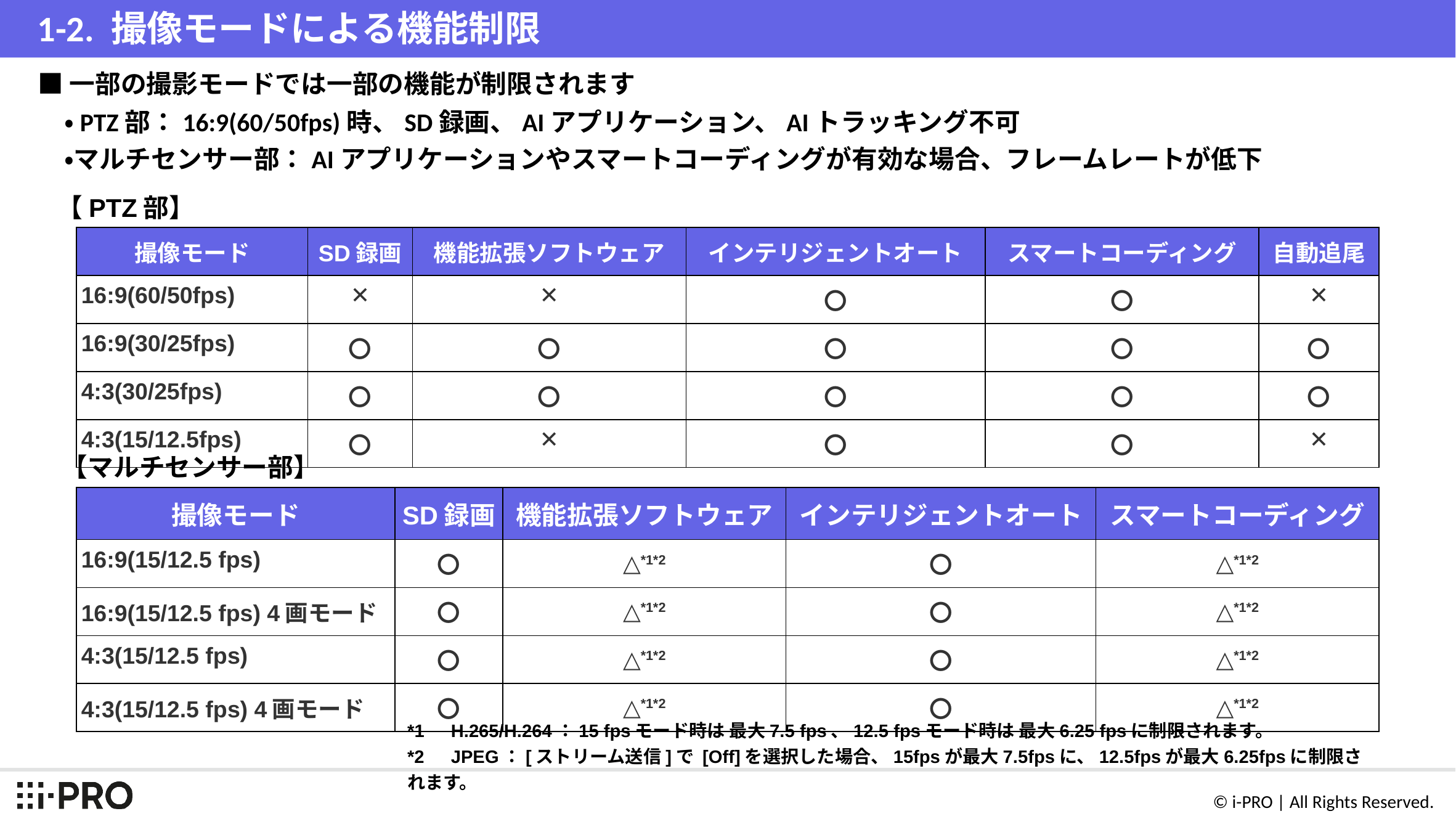

# 1-2. 撮像モードによる機能制限
■一部の撮影モードでは一部の機能が制限されます
・PTZ部：16:9(60/50fps)時、SD録画、AIアプリケーション、AIトラッキング不可
・マルチセンサー部：AIアプリケーションやスマートコーディングが有効な場合、フレームレートが低下
【PTZ部】
| 撮像モード | SD録画 | 機能拡張ソフトウェア | インテリジェントオート | スマートコーディング | 自動追尾 |
| --- | --- | --- | --- | --- | --- |
| 16:9(60/50fps) | ✕ | ✕ | 〇 | 〇 | ✕ |
| 16:9(30/25fps) | 〇 | 〇 | 〇 | 〇 | 〇 |
| 4:3(30/25fps) | 〇 | 〇 | 〇 | 〇 | 〇 |
| 4:3(15/12.5fps) | 〇 | ✕ | 〇 | 〇 | ✕ |
【マルチセンサー部】
| 撮像モード | SD録画 | 機能拡張ソフトウェア | インテリジェントオート | スマートコーディング |
| --- | --- | --- | --- | --- |
| 16:9(15/12.5 fps) | 〇 | △\*1\*2 | 〇 | △\*1\*2 |
| 16:9(15/12.5 fps) 4画モード | 〇 | △\*1\*2 | 〇 | △\*1\*2 |
| 4:3(15/12.5 fps) | 〇 | △\*1\*2 | 〇 | △\*1\*2 |
| 4:3(15/12.5 fps) 4画モード | 〇 | △\*1\*2 | 〇 | △\*1\*2 |
*1　H.265/H.264：15 fpsモード時は 最大7.5 fps、12.5 fpsモード時は 最大6.25 fpsに制限されます。
*2　JPEG：[ストリーム送信]で [Off]を選択した場合、15fpsが最大7.5fpsに、12.5fpsが最大6.25fpsに制限されます。